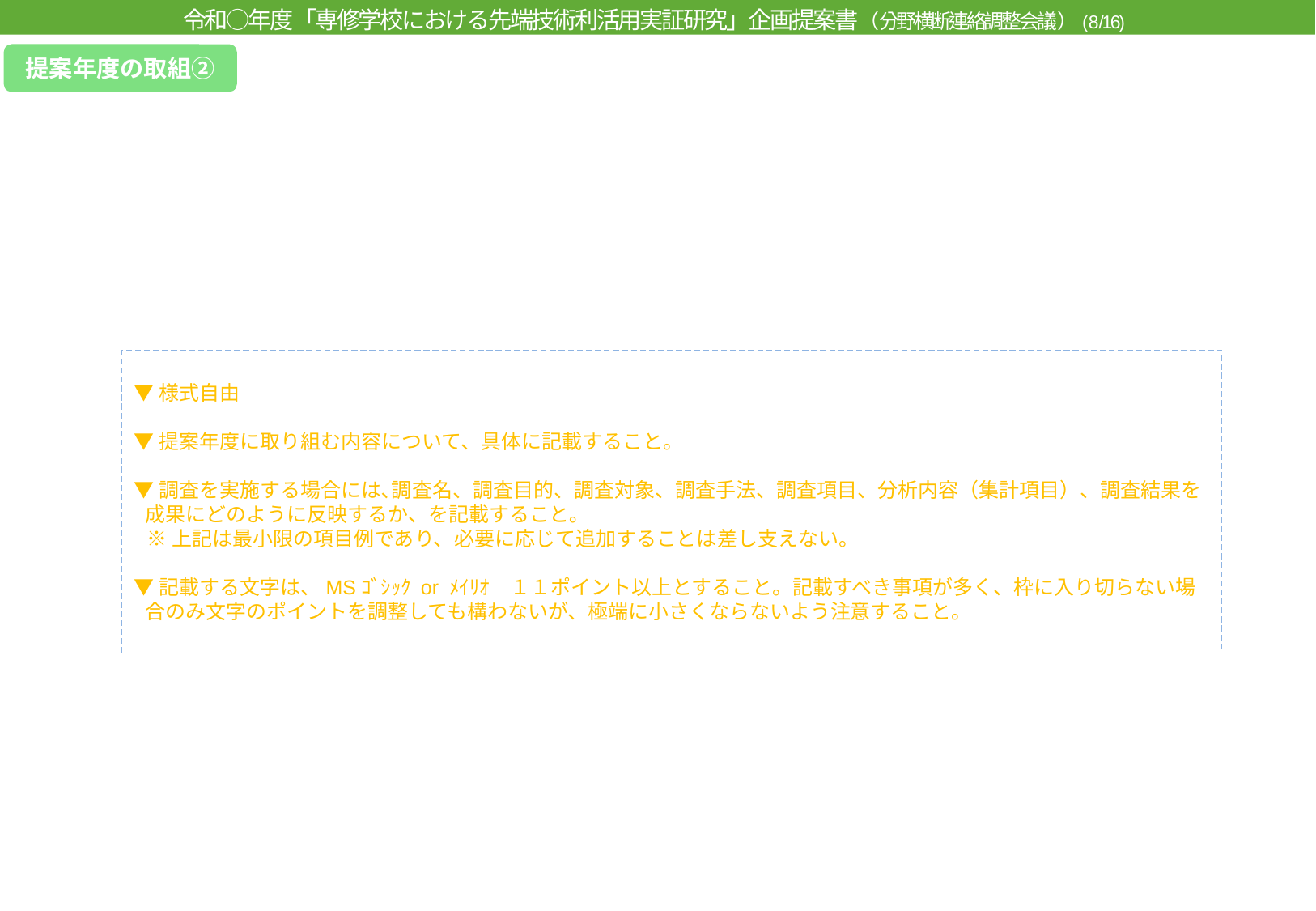

令和○年度「専修学校における先端技術利活用実証研究」企画提案書（分野横断連絡調整会議）(8/16)
提案年度の取組②

▼様式自由

▼提案年度に取り組む内容について、具体に記載すること。

▼調査を実施する場合には､調査名、調査目的、調査対象、調査手法、調査項目、分析内容（集計項目）、調査結果を成果にどのように反映するか、を記載すること｡
※上記は最小限の項目例であり、必要に応じて追加することは差し支えない。

▼記載する文字は、MSｺﾞｼｯｸ or ﾒｲﾘｵ　１１ポイント以上とすること。記載すべき事項が多く、枠に入り切らない場合のみ文字のポイントを調整しても構わないが、極端に小さくならないよう注意すること。